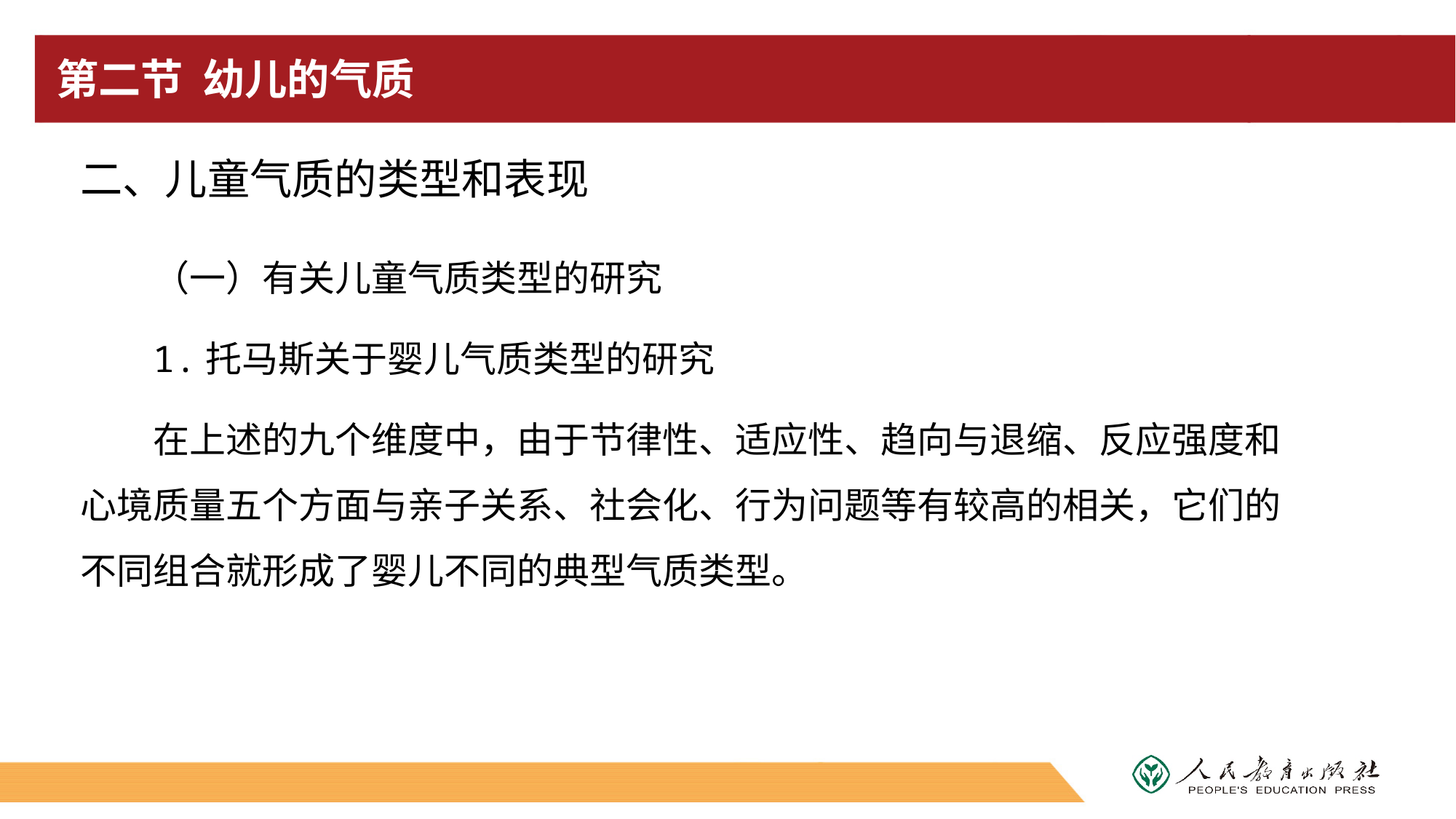

# 第二节  幼儿的气质
二、儿童气质的类型和表现
（一）有关儿童气质类型的研究
1.托马斯关于婴儿气质类型的研究
在上述的九个维度中，由于节律性、适应性、趋向与退缩、反应强度和心境质量五个方面与亲子关系、社会化、行为问题等有较高的相关，它们的不同组合就形成了婴儿不同的典型气质类型。